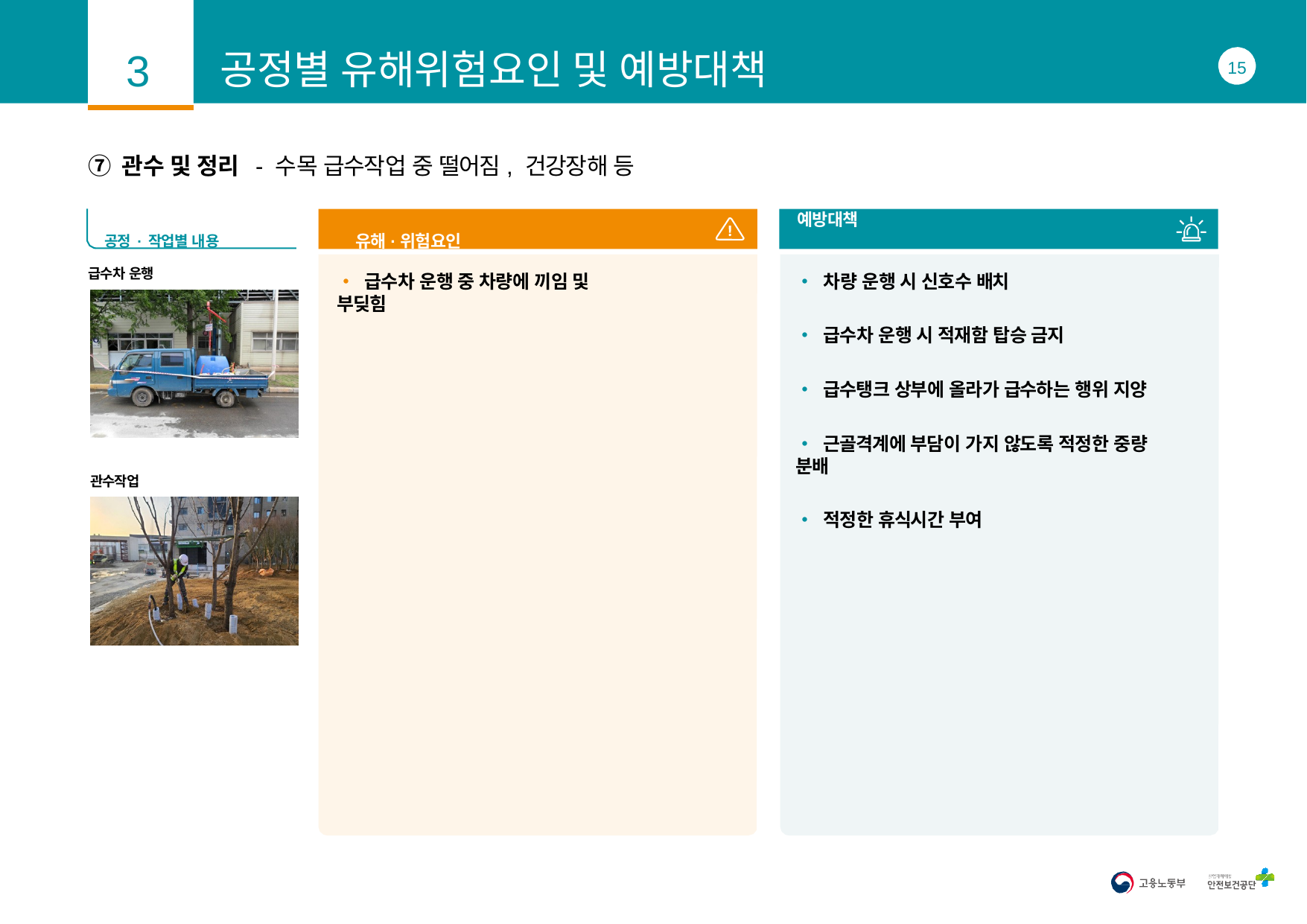

3
# 공정별 유해위험요인 및 예방대책
15
⑦ 관수 및 정리  - 수목 급수작업 중 떨어짐, 건강장해 등

공정·작업별 내용	유해·위험요인

예방대책

급수차 운행
• 급수차 운행 중 차량에 끼임 및 부딪힘
• 차량 운행 시 신호수 배치

• 급수차 운행 시 적재함 탑승 금지

• 급수탱크 상부에 올라가 급수하는 행위 지양

• 근골격계에 부담이 가지 않도록 적정한 중량 분배

• 적정한 휴식시간 부여

관수작업